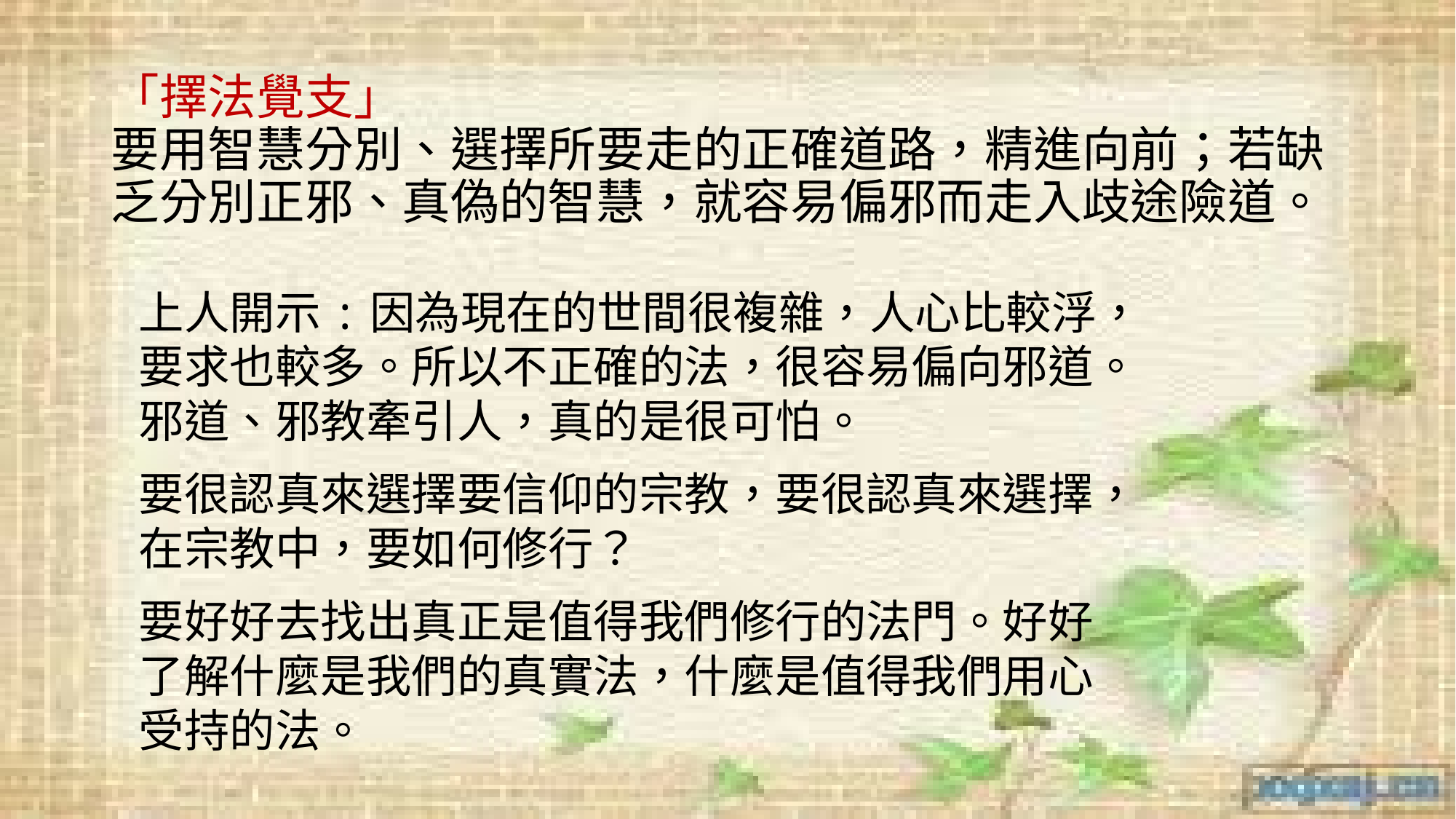

# 「擇法覺支」 要用智慧分別、選擇所要走的正確道路，精進向前；若缺乏分別正邪、真偽的智慧，就容易偏邪而走入歧途險道。
上人開示:因為現在的世間很複雜，人心比較浮，要求也較多。所以不正確的法，很容易偏向邪道。
邪道、邪教牽引人，真的是很可怕。

要很認真來選擇要信仰的宗教，要很認真來選擇，在宗教中，要如何修行？

要好好去找出真正是值得我們修行的法門。好好了解什麼是我們的真實法，什麼是值得我們用心受持的法。